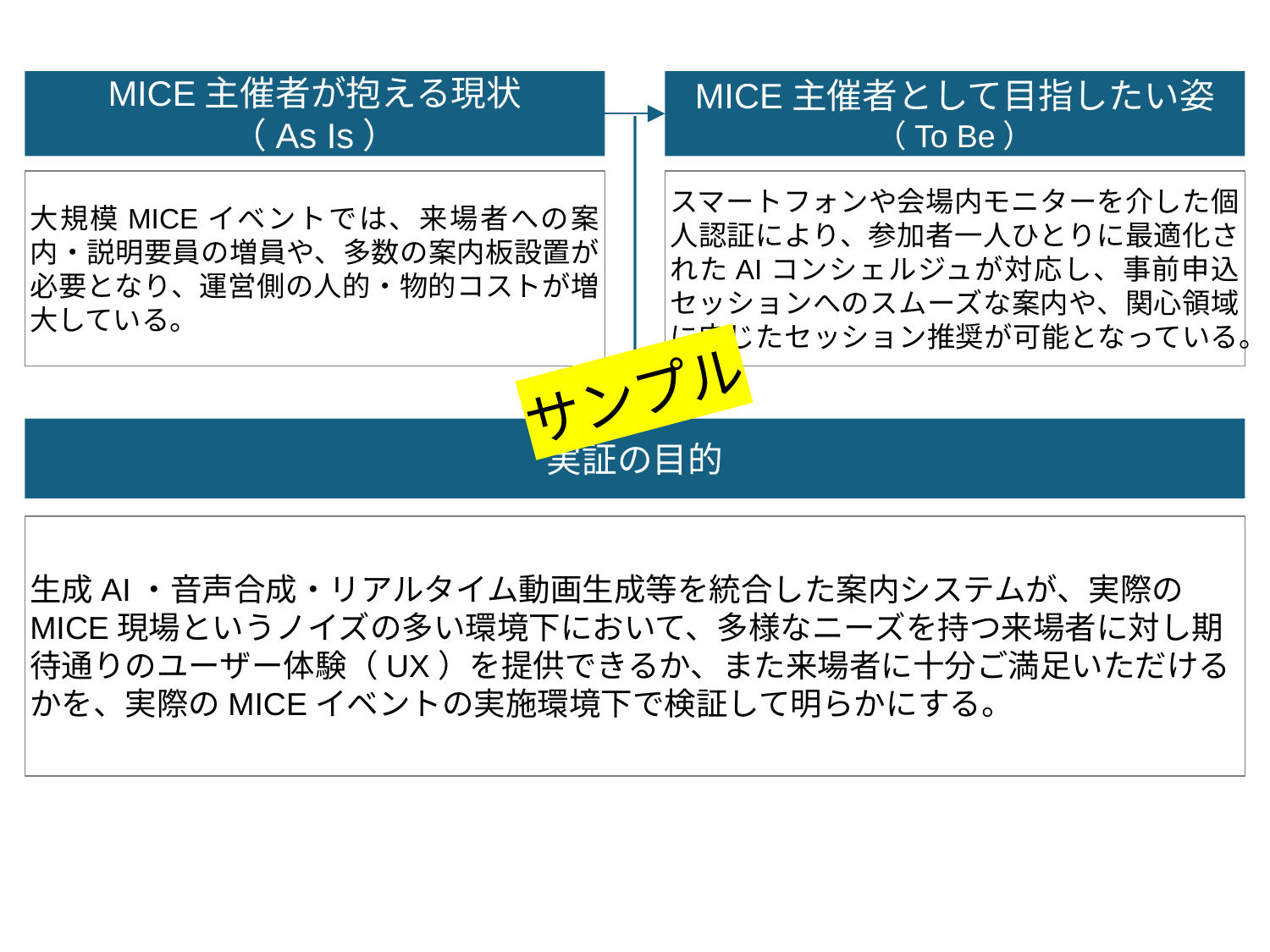

MICE主催者が抱える現状
（As Is）
MICE主催者として目指したい姿
（To Be）
大規模MICEイベントでは、来場者への案内・説明要員の増員や、多数の案内板設置が必要となり、運営側の人的・物的コストが増大している。
スマートフォンや会場内モニターを介した個人認証により、参加者一人ひとりに最適化されたAIコンシェルジュが対応し、事前申込セッションへのスムーズな案内や、関心領域に応じたセッション推奨が可能となっている。
実証の目的
生成AI・音声合成・リアルタイム動画生成等を統合した案内システムが、実際のMICE現場というノイズの多い環境下において、多様なニーズを持つ来場者に対し期待通りのユーザー体験（UX）を提供できるか、また来場者に十分ご満足いただけるかを、実際のMICEイベントの実施環境下で検証して明らかにする。
サンプル